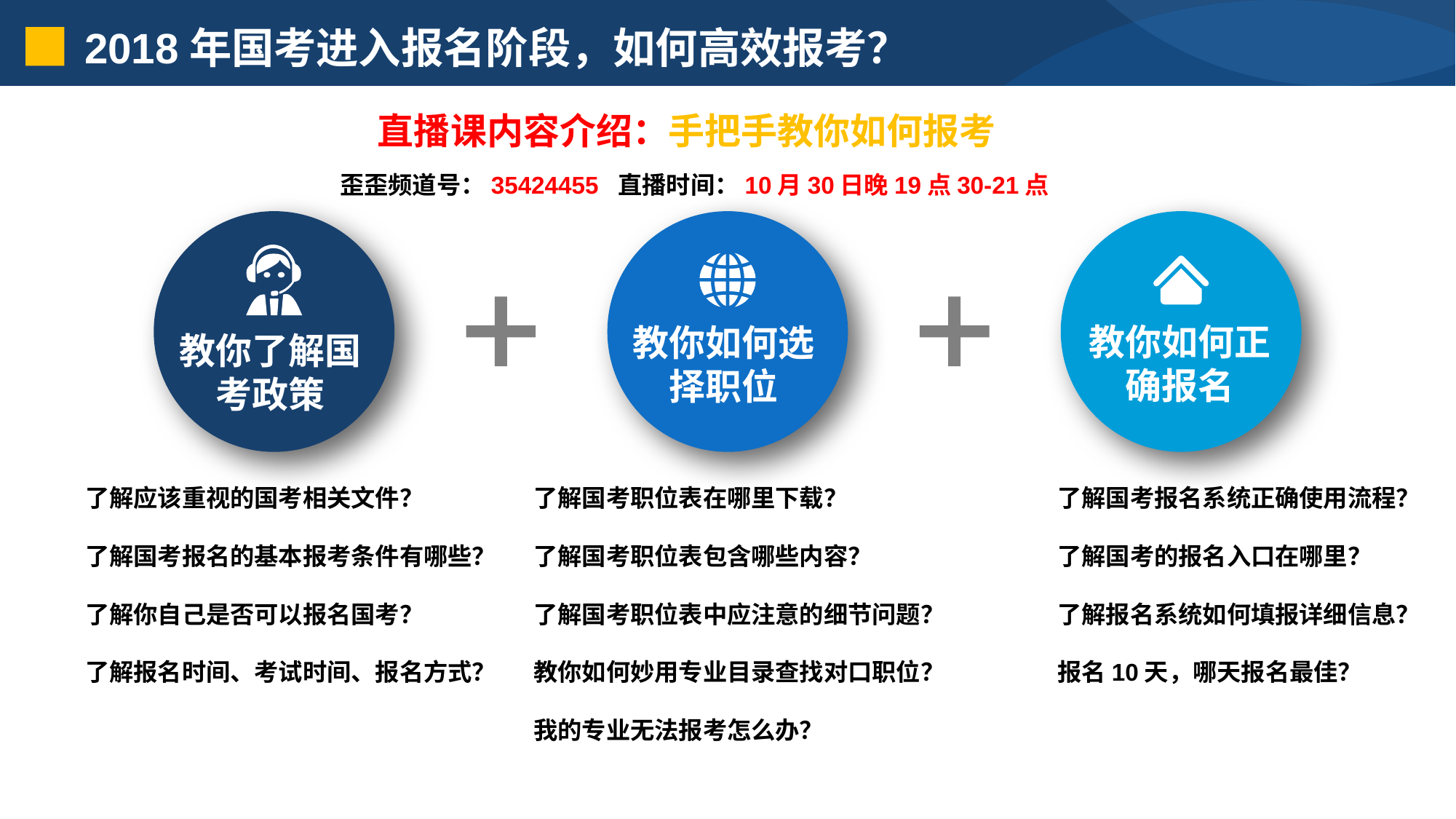

2018年国考进入报名阶段，如何高效报考？

直播课内容介绍：手把手教你如何报考
歪歪频道号：35424455  直播时间：10月30日晚19点30-21点

教你如何正确报名
教你如何选择职位
教你了解国考政策
了解应该重视的国考相关文件？

了解国考报名的基本报考条件有哪些？

了解你自己是否可以报名国考？

了解报名时间、考试时间、报名方式？
了解国考职位表在哪里下载？

了解国考职位表包含哪些内容？

了解国考职位表中应注意的细节问题？

教你如何妙用专业目录查找对口职位？

我的专业无法报考怎么办？
了解国考报名系统正确使用流程？

了解国考的报名入口在哪里？

了解报名系统如何填报详细信息？

报名10天，哪天报名最佳？